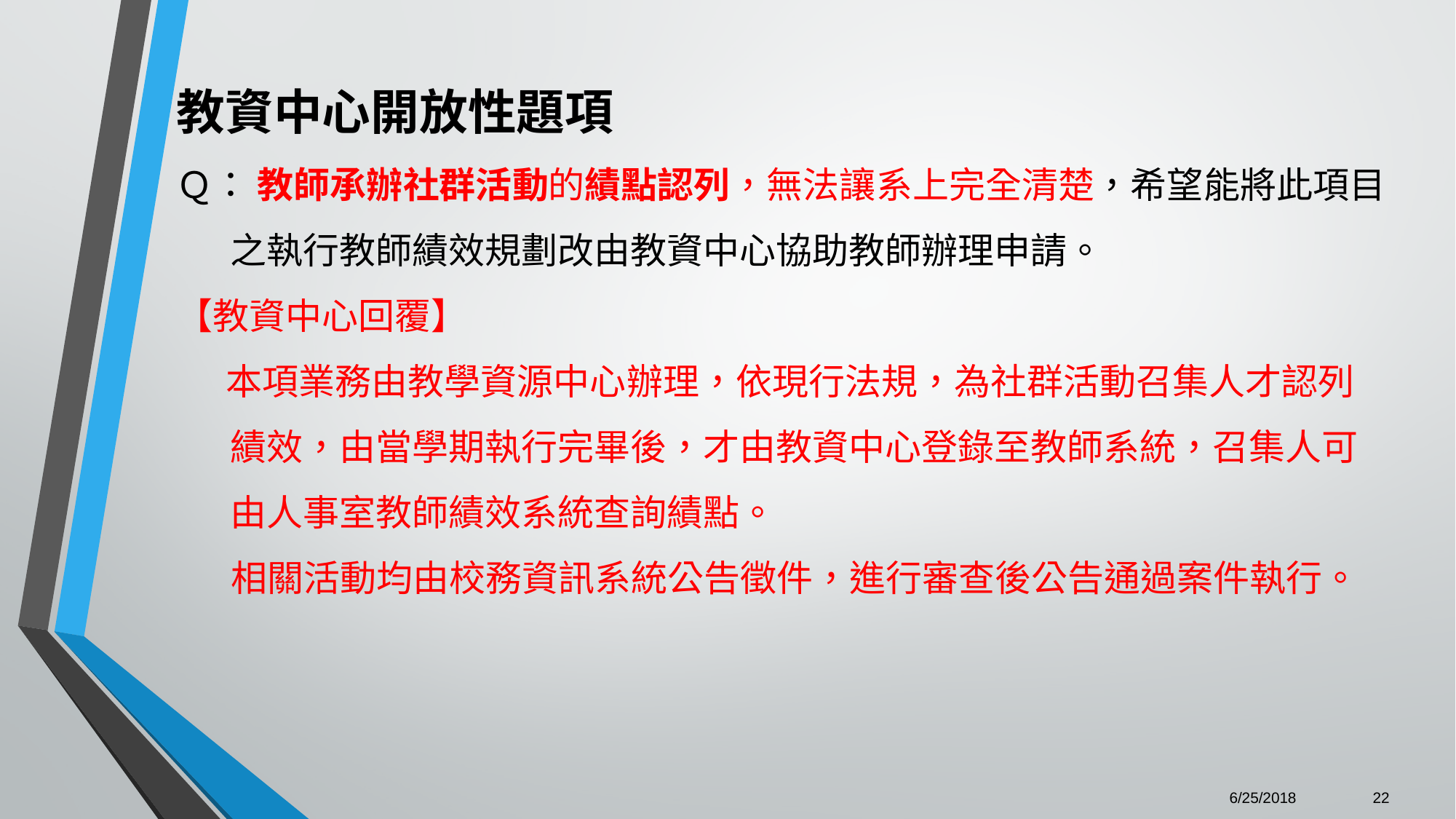

教資中心開放性題項
Ｑ： 教師承辦社群活動的績點認列，無法讓系上完全清楚，希望能將此項目之執行教師績效規劃改由教資中心協助教師辦理申請。
【教資中心回覆】
     本項業務由教學資源中心辦理，依現行法規，為社群活動召集人才認列績效，由當學期執行完畢後，才由教資中心登錄至教師系統，召集人可由人事室教師績效系統查詢績點。
相關活動均由校務資訊系統公告徵件，進行審查後公告通過案件執行。
22
6/25/2018